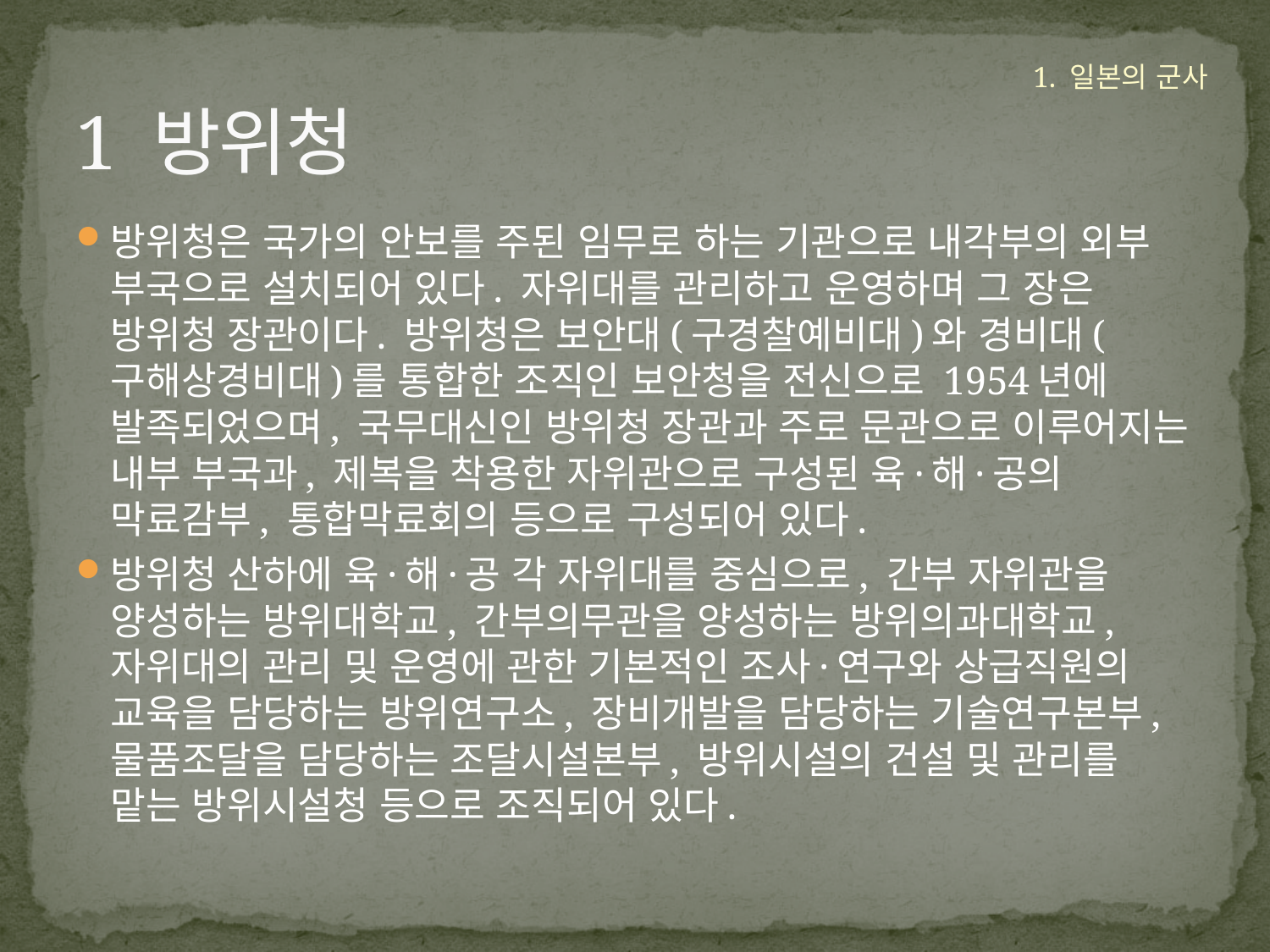

# 1 방위청
1. 일본의 군사
방위청은 국가의 안보를 주된 임무로 하는 기관으로 내각부의 외부 부국으로 설치되어 있다. 자위대를 관리하고 운영하며 그 장은 방위청 장관이다. 방위청은 보안대(구경찰예비대)와 경비대(구해상경비대)를 통합한 조직인 보안청을 전신으로 1954년에 발족되었으며, 국무대신인 방위청 장관과 주로 문관으로 이루어지는 내부 부국과, 제복을 착용한 자위관으로 구성된 육·해·공의 막료감부, 통합막료회의 등으로 구성되어 있다.
방위청 산하에 육·해·공 각 자위대를 중심으로, 간부 자위관을 양성하는 방위대학교, 간부의무관을 양성하는 방위의과대학교, 자위대의 관리 및 운영에 관한 기본적인 조사·연구와 상급직원의 교육을 담당하는 방위연구소, 장비개발을 담당하는 기술연구본부, 물품조달을 담당하는 조달시설본부, 방위시설의 건설 및 관리를 맡는 방위시설청 등으로 조직되어 있다.